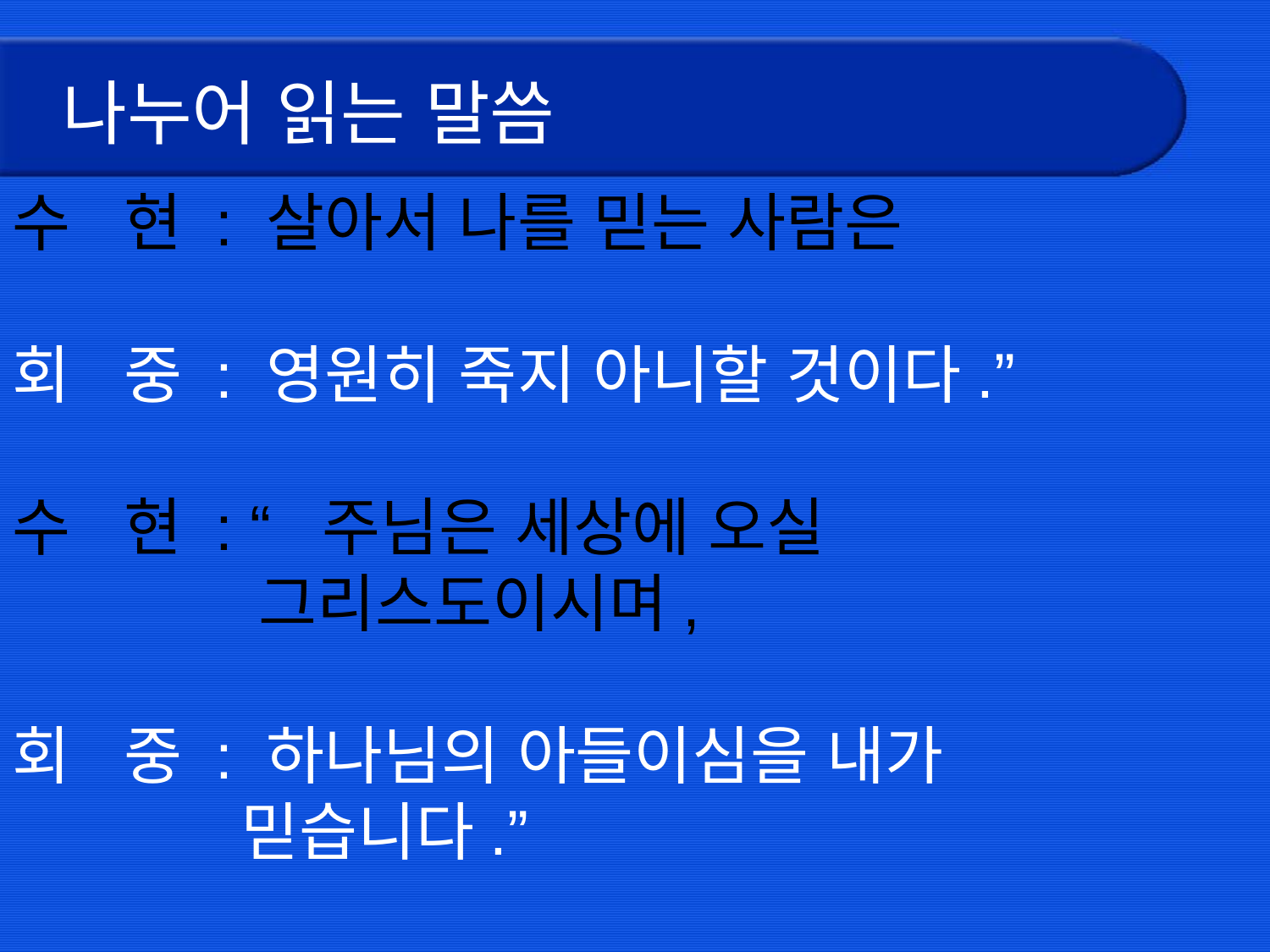

# 나누어 읽는 말씀
수   현 : 살아서 나를 믿는 사람은

회   중 : 영원히 죽지 아니할 것이다.”

수   현 : “  주님은 세상에 오실
             그리스도이시며,

회   중 : 하나님의 아들이심을 내가
            믿습니다.”